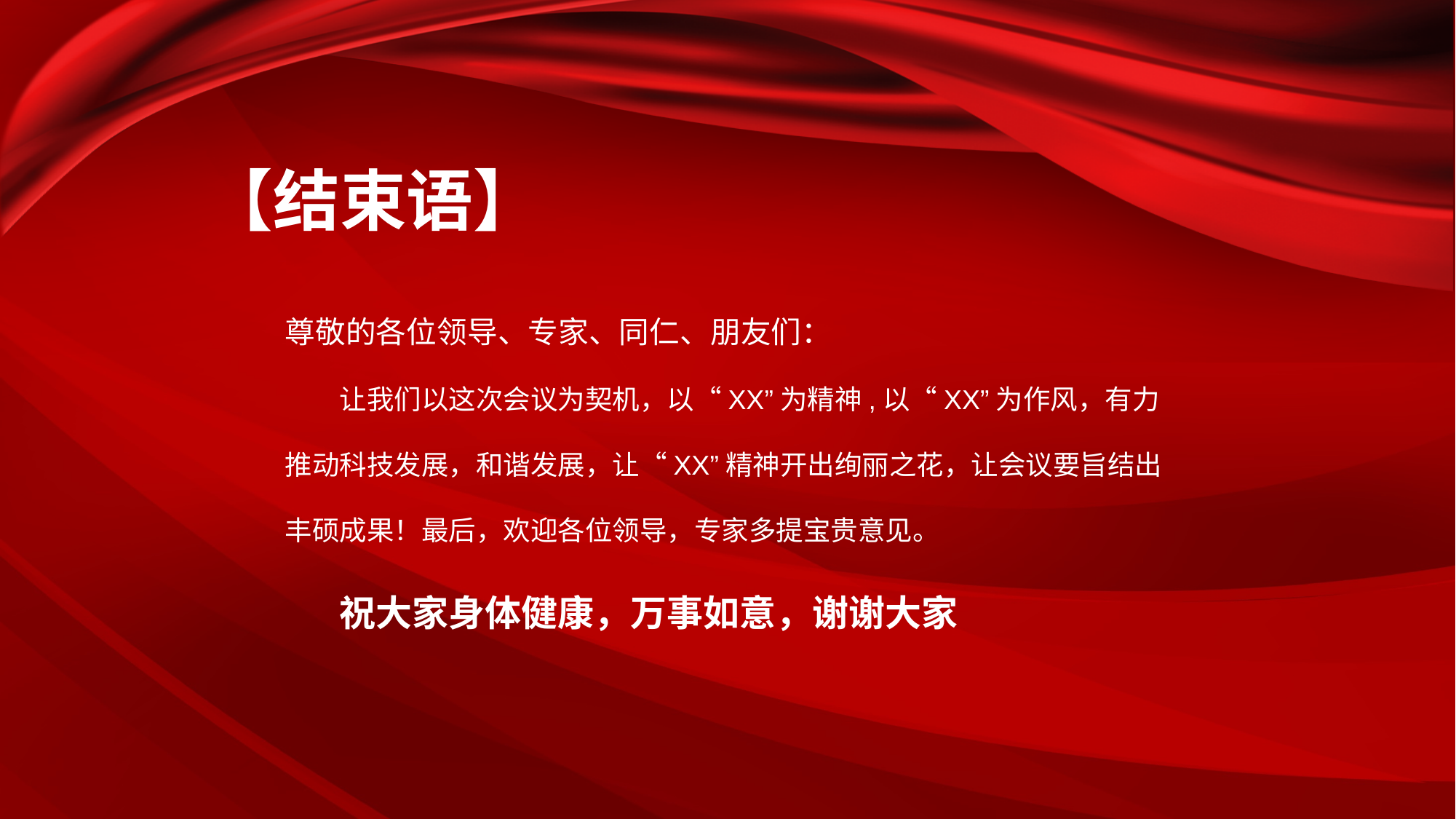

【结束语】
尊敬的各位领导、专家、同仁、朋友们：
让我们以这次会议为契机，以“XX”为精神,以“XX”为作风，有力推动科技发展，和谐发展，让“XX”精神开出绚丽之花，让会议要旨结出丰硕成果！最后，欢迎各位领导，专家多提宝贵意见。
祝大家身体健康，万事如意，谢谢大家